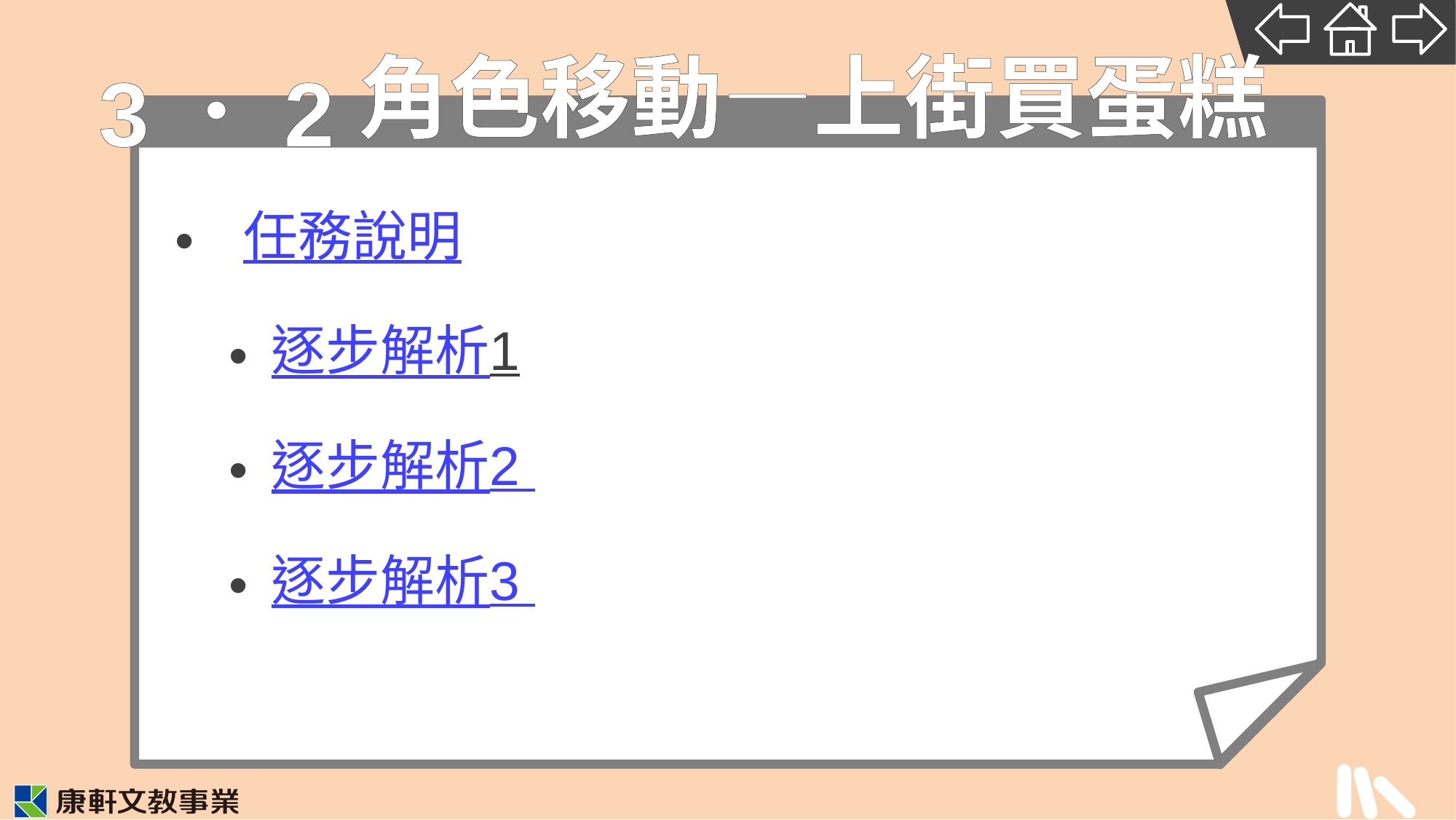

3．2
# 角色移動—上街買蛋糕
任務說明
逐步解析1
逐步解析2
逐步解析3